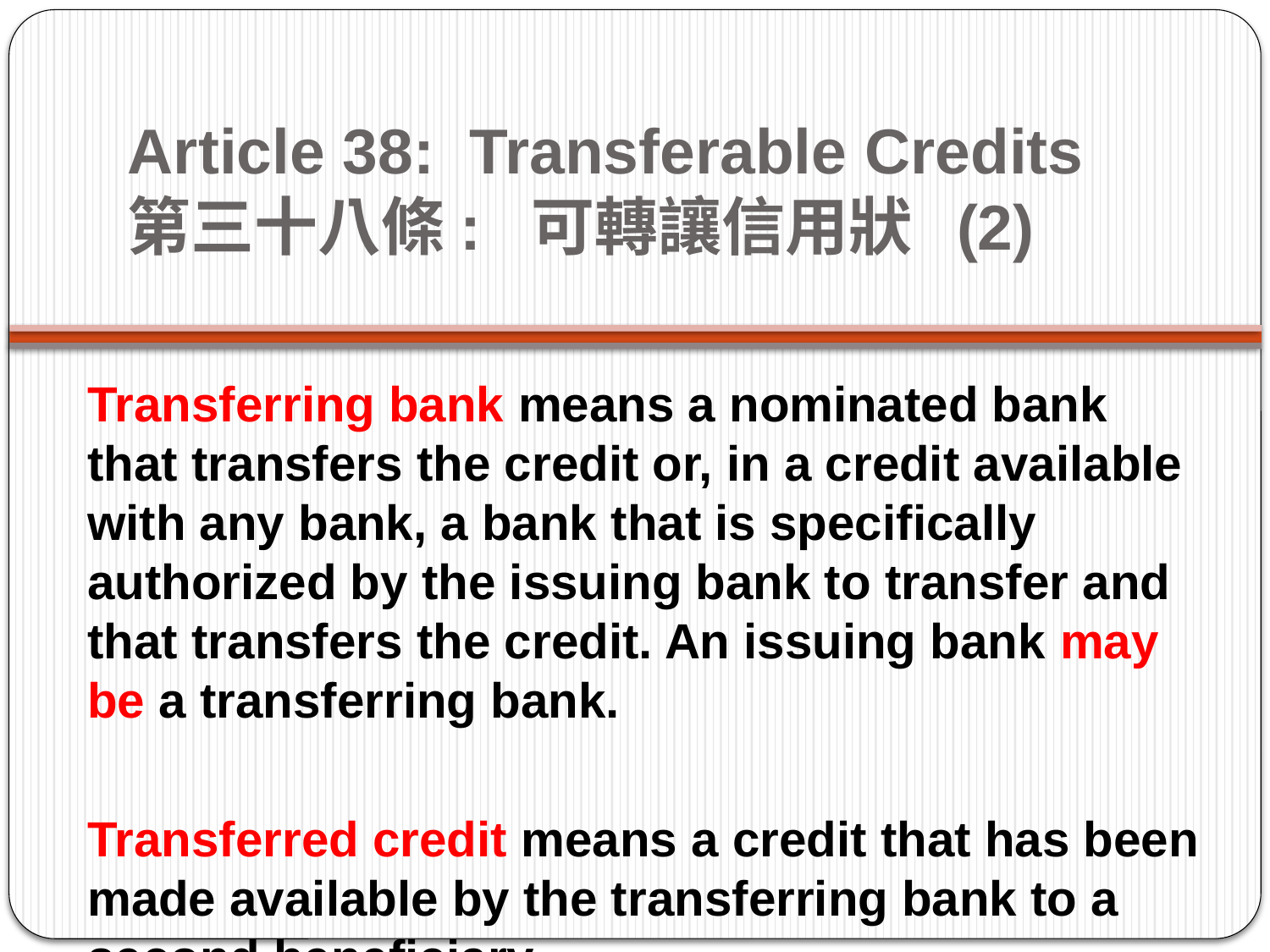

# Article 38:  Transferable Credits   第三十八條:  可轉讓信用狀  (2)
Transferring bank means a nominated bank that transfers the credit or, in a credit available with any bank, a bank that is specifically authorized by the issuing bank to transfer and that transfers the credit. An issuing bank may be a transferring bank.

Transferred credit means a credit that has been made available by the transferring bank to a second beneficiary.